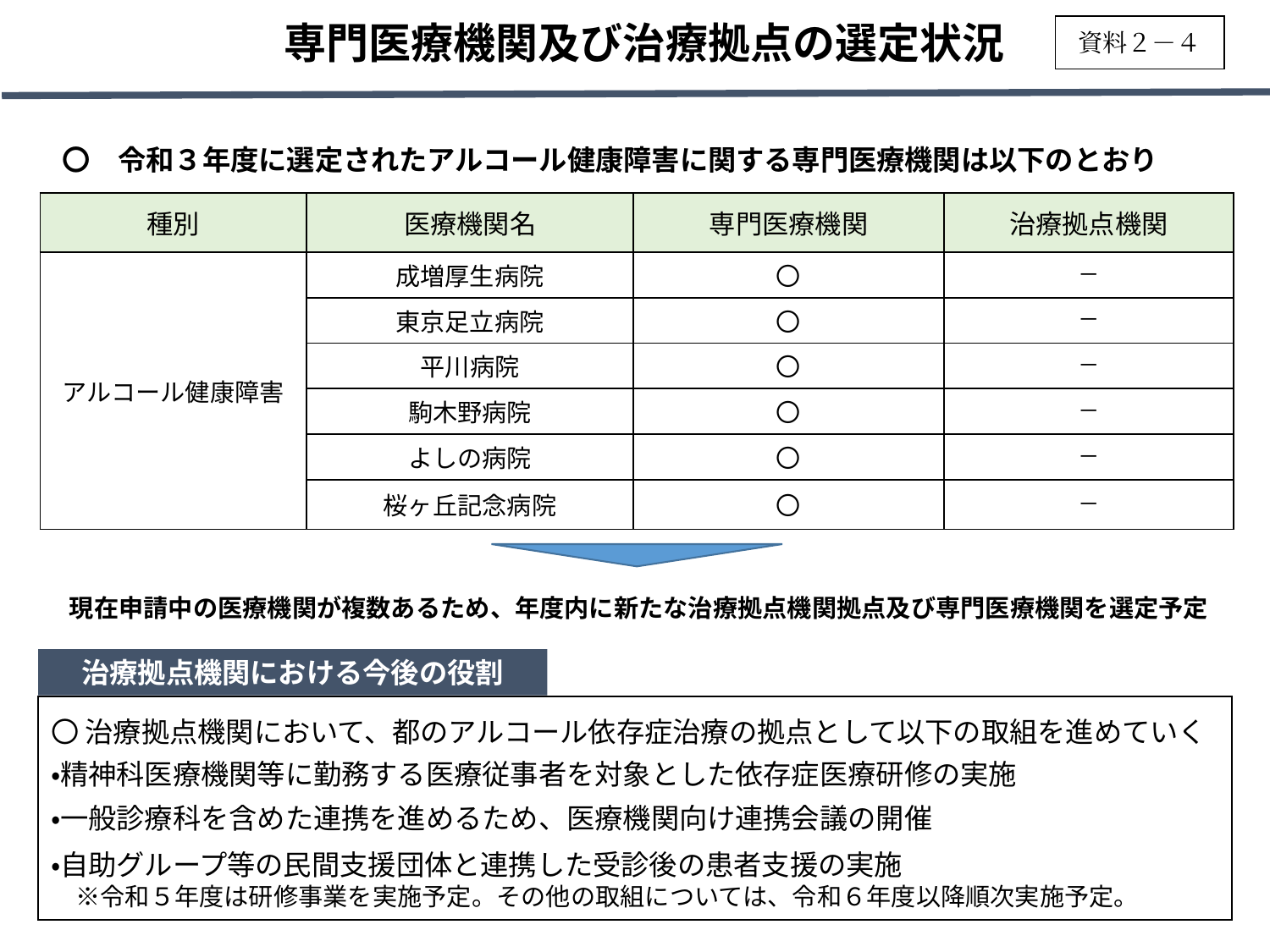

資料２－４
# 専門医療機関及び治療拠点の選定状況
〇　令和３年度に選定されたアルコール健康障害に関する専門医療機関は以下のとおり
| 種別 | 医療機関名 | 専門医療機関 | 治療拠点機関 |
| --- | --- | --- | --- |
| アルコール健康障害 | 成増厚生病院 | 〇 | ― |
|  | 東京足立病院 | 〇 | ― |
|  | 平川病院 | 〇 | ― |
|  | 駒木野病院 | 〇 | ― |
|  | よしの病院 | 〇 | ― |
|  | 桜ヶ丘記念病院 | 〇 | ― |

現在申請中の医療機関が複数あるため、年度内に新たな治療拠点機関拠点及び専門医療機関を選定予定
治療拠点機関における今後の役割

〇 治療拠点機関において、都のアルコール依存症治療の拠点として以下の取組を進めていく

・精神科医療機関等に勤務する医療従事者を対象とした依存症医療研修の実施

・一般診療科を含めた連携を進めるため、医療機関向け連携会議の開催

・自助グループ等の民間支援団体と連携した受診後の患者支援の実施
　※令和５年度は研修事業を実施予定。その他の取組については、令和６年度以降順次実施予定。